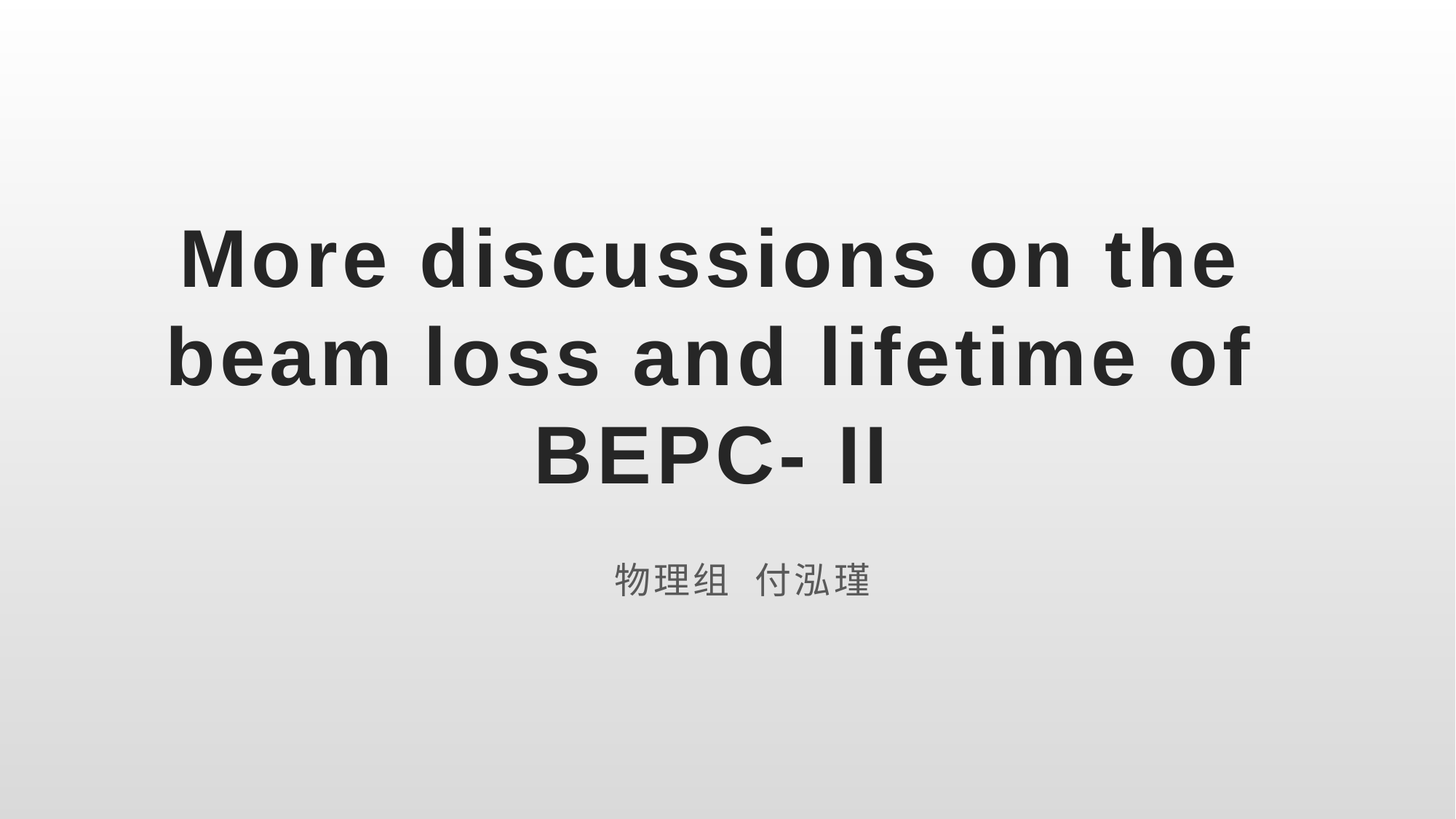

# More discussions on the beam loss and lifetime of BEPC- II
物理组  付泓瑾